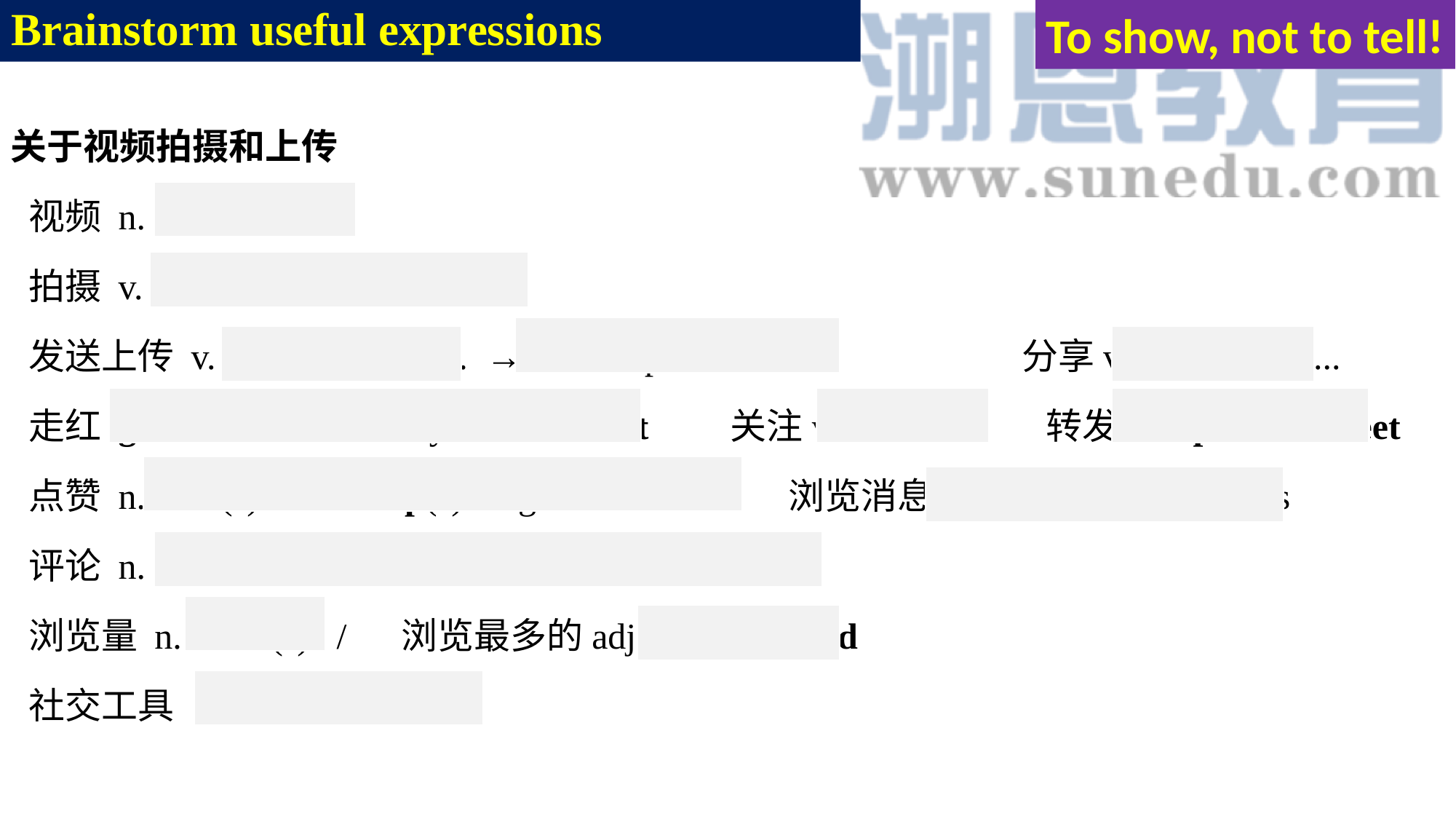

# Brainstorm useful expressions
To show, not to tell!
关于视频拍摄和上传
视频 n.  (short) video
拍摄 v.  shoot ( shot  shot) / film
发送上传 v. post/upload sth.  →  sth. be posted online                   分享v. share...with...
走红 go viral  /immediately become a hit        关注v. follow sb.     转发v. repost / retweet
点赞 n.  like(s)/thumb-up(s)  →give/receive ~      浏览消息 browse one's messages
评论 n.  comment(s) →leave ~  /   v. comment (on)
浏览量 n.  view(s)   /     浏览最多的adj.  most-viewed
社交工具  Facebook/TuTube